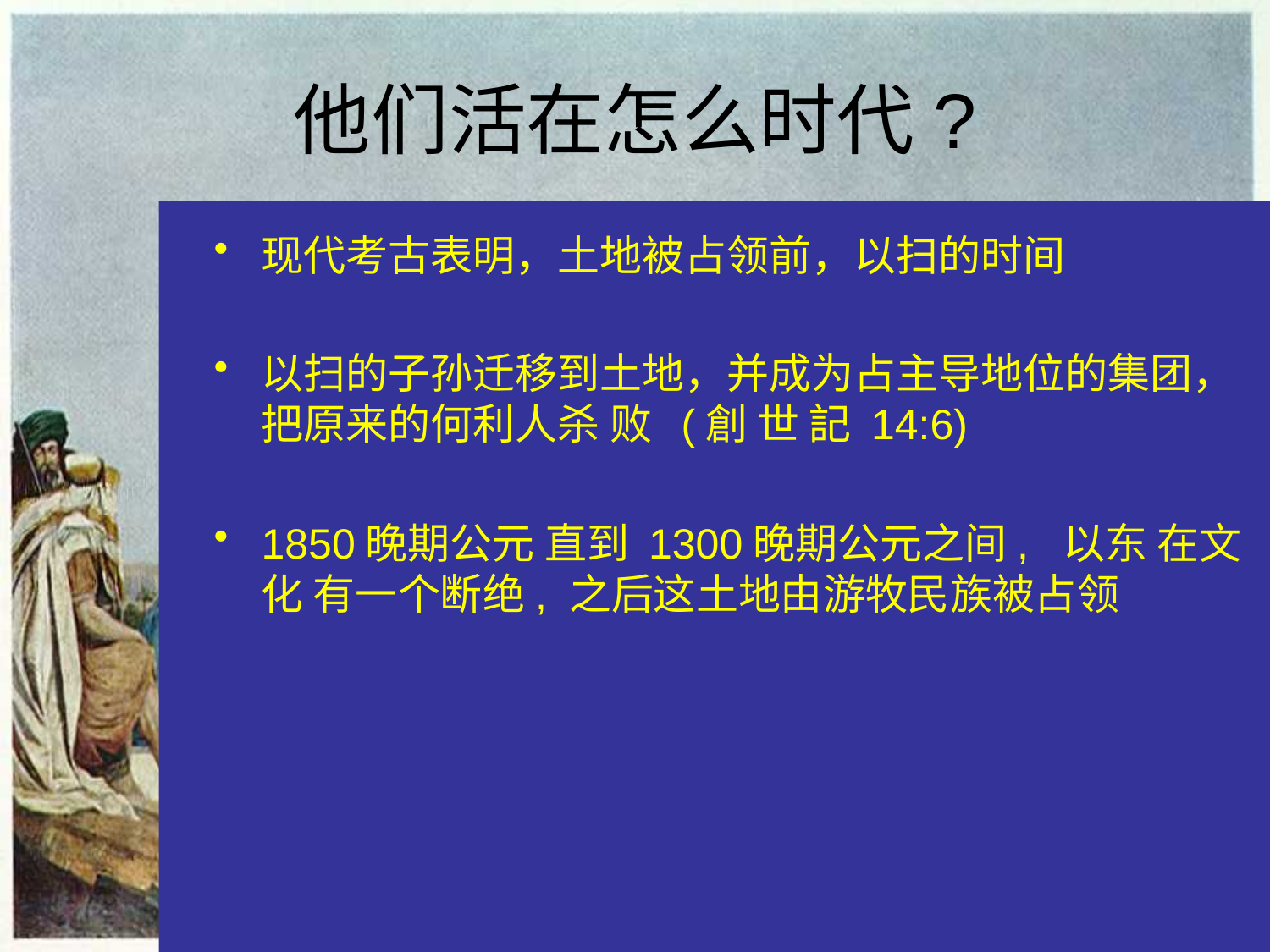

# 他们活在怎么时代?

现代考古表明，土地被占领前，以扫的时间

以扫的子孙迁移到土地，并成为占主导地位的集团，把原来的何利人杀 败  (創 世 記 14:6)

1850晚期公元 直到 1300晚期公元之间,  以东 在文化 有一个断绝, 之后这土地由游牧民族被占领